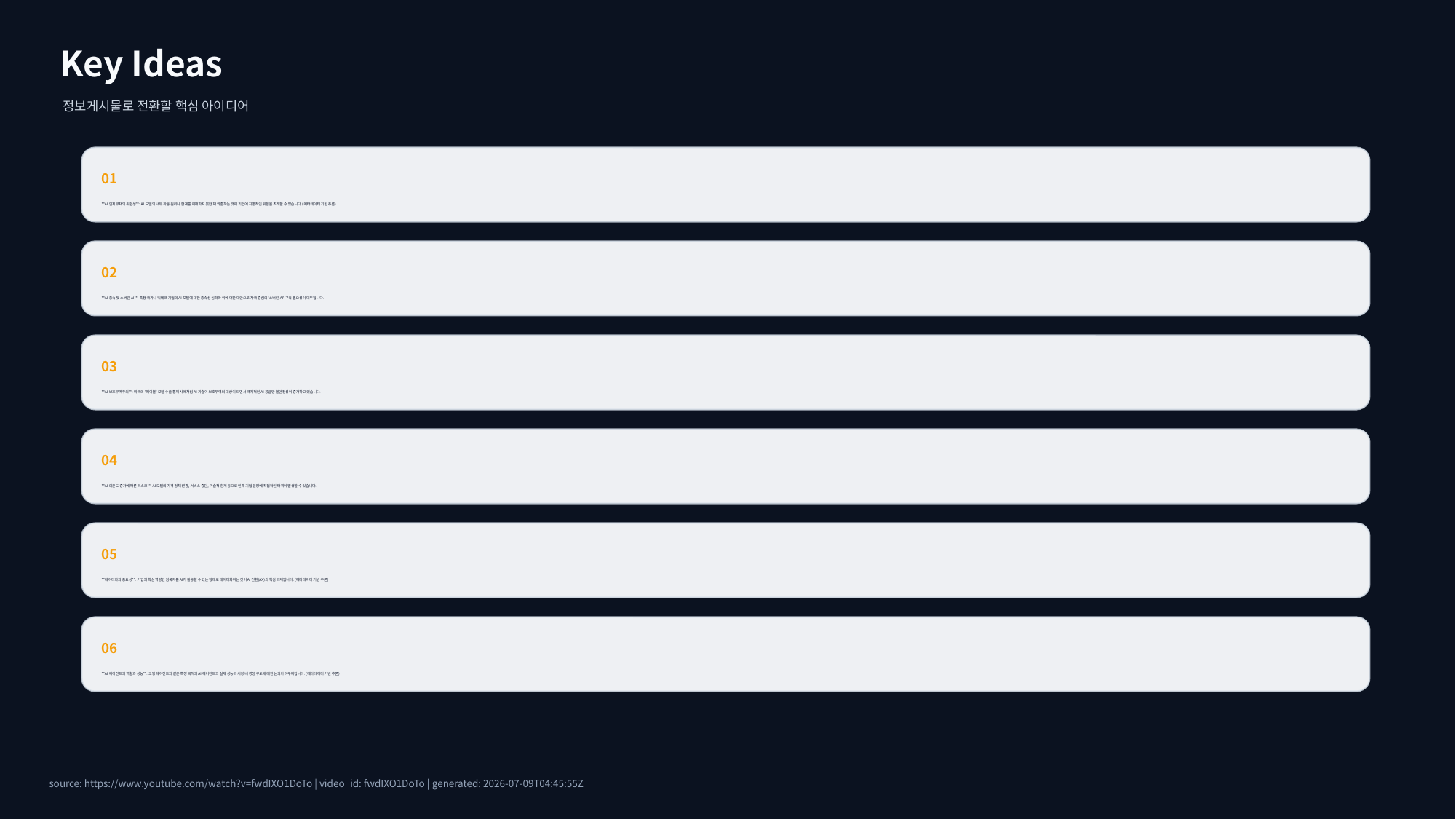

Key Ideas
정보게시물로 전환할 핵심 아이디어

01
**AI 인지부채의 위험성**: AI 모델의 내부 작동 원리나 한계를 이해하지 못한 채 의존하는 것이 기업에 치명적인 위험을 초래할 수 있습니다. (메타데이터 기반 추론)

02
**AI 종속 및 소버린 AI**: 특정 국가나 빅테크 기업의 AI 모델에 대한 종속성 심화와 이에 대한 대안으로 자국 중심의 '소버린 AI' 구축 필요성이 대두됩니다.

03
**AI 보호무역주의**: 미국의 '페이블' 모델 수출 통제 사례처럼 AI 기술이 보호무역의 대상이 되면서 국제적인 AI 공급망 불안정성이 증가하고 있습니다.

04
**AI 의존도 증가에 따른 리스크**: AI 모델의 가격 정책 변경, 서비스 중단, 기술적 한계 등으로 인해 기업 운영에 직접적인 타격이 발생할 수 있습니다.

05
**데이터화의 중요성**: 기업의 핵심 역량인 암묵지를 AI가 활용할 수 있는 형태로 데이터화하는 것이 AI 전환(AX)의 핵심 과제입니다. (메타데이터 기반 추론)

06
**AI 에이전트의 역할과 성능**: 코딩 에이전트와 같은 특정 목적의 AI 에이전트의 실제 성능과 시장 내 경쟁 구도에 대한 논의가 이루어집니다. (메타데이터 기반 추론)
source: https://www.youtube.com/watch?v=fwdIXO1DoTo | video_id: fwdIXO1DoTo | generated: 2026-07-09T04:45:55Z